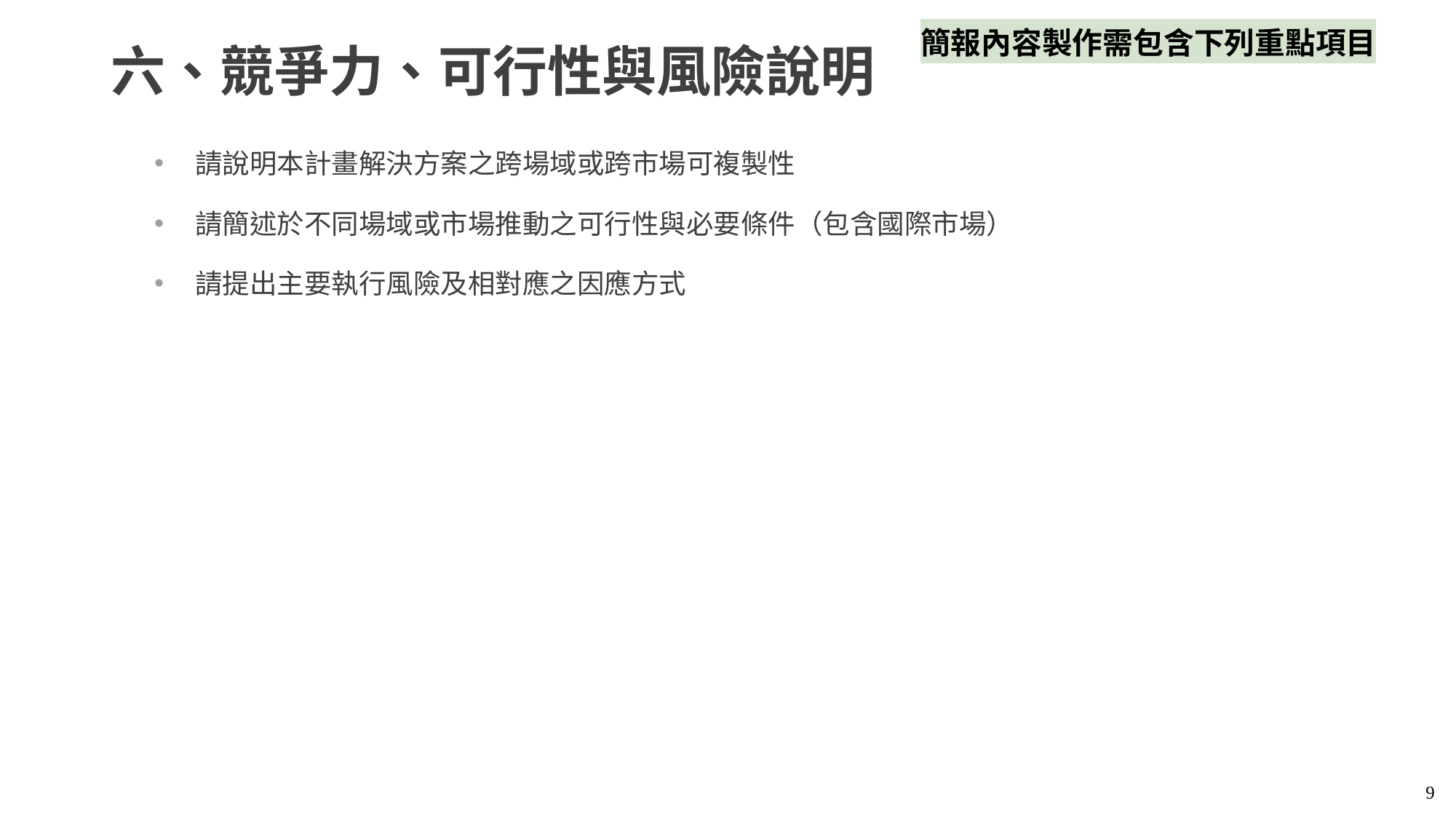

簡報內容製作需包含下列重點項目
# 六、競爭力、可行性與風險說明
請說明本計畫解決方案之跨場域或跨市場可複製性
請簡述於不同場域或市場推動之可行性與必要條件（包含國際市場）
請提出主要執行風險及相對應之因應方式
9